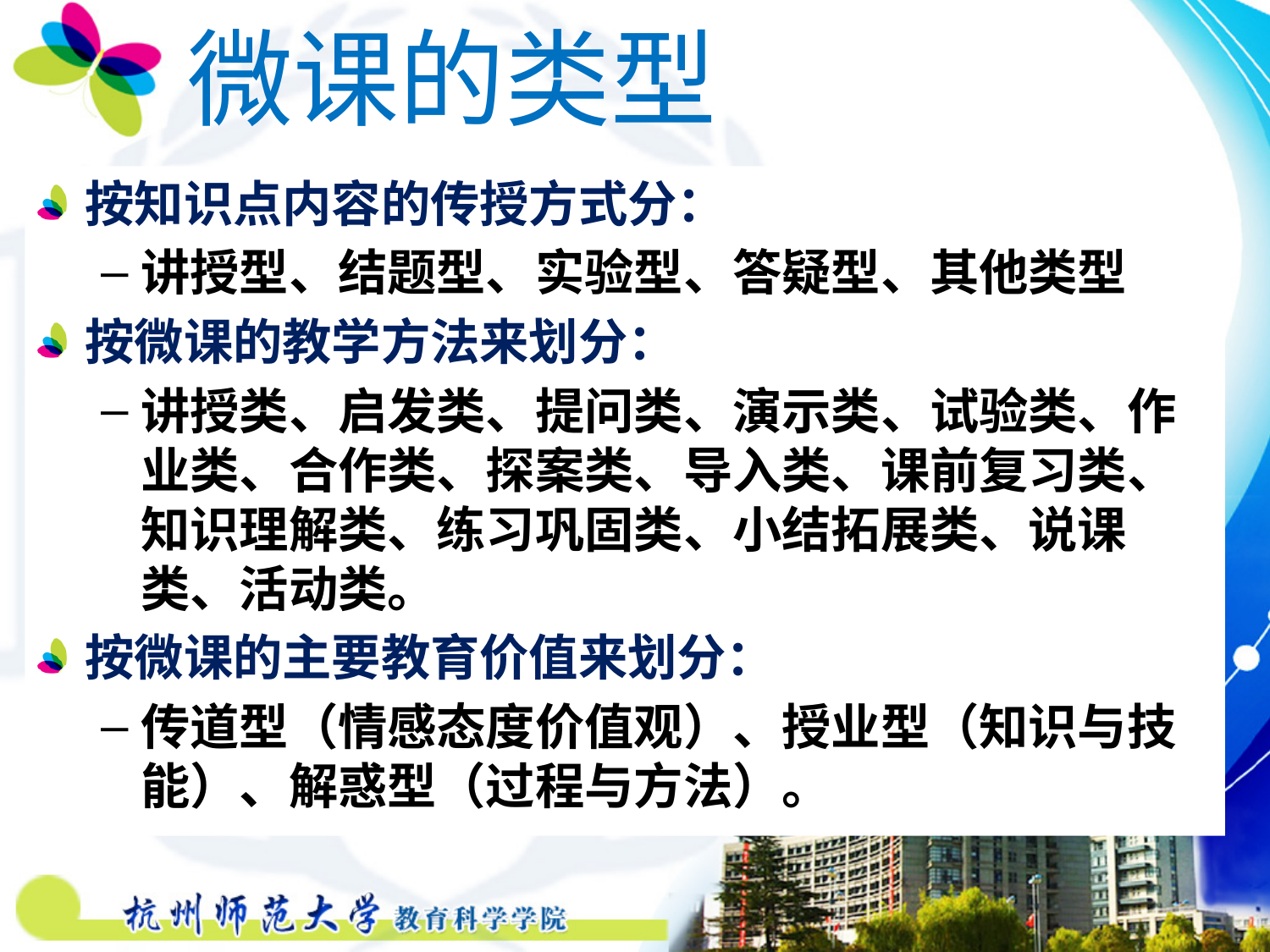

# 微课的类型
按知识点内容的传授方式分：
讲授型、结题型、实验型、答疑型、其他类型
按微课的教学方法来划分：
讲授类、启发类、提问类、演示类、试验类、作业类、合作类、探案类、导入类、课前复习类、知识理解类、练习巩固类、小结拓展类、说课类、活动类。
按微课的主要教育价值来划分：
传道型（情感态度价值观）、授业型（知识与技能）、解惑型（过程与方法）。